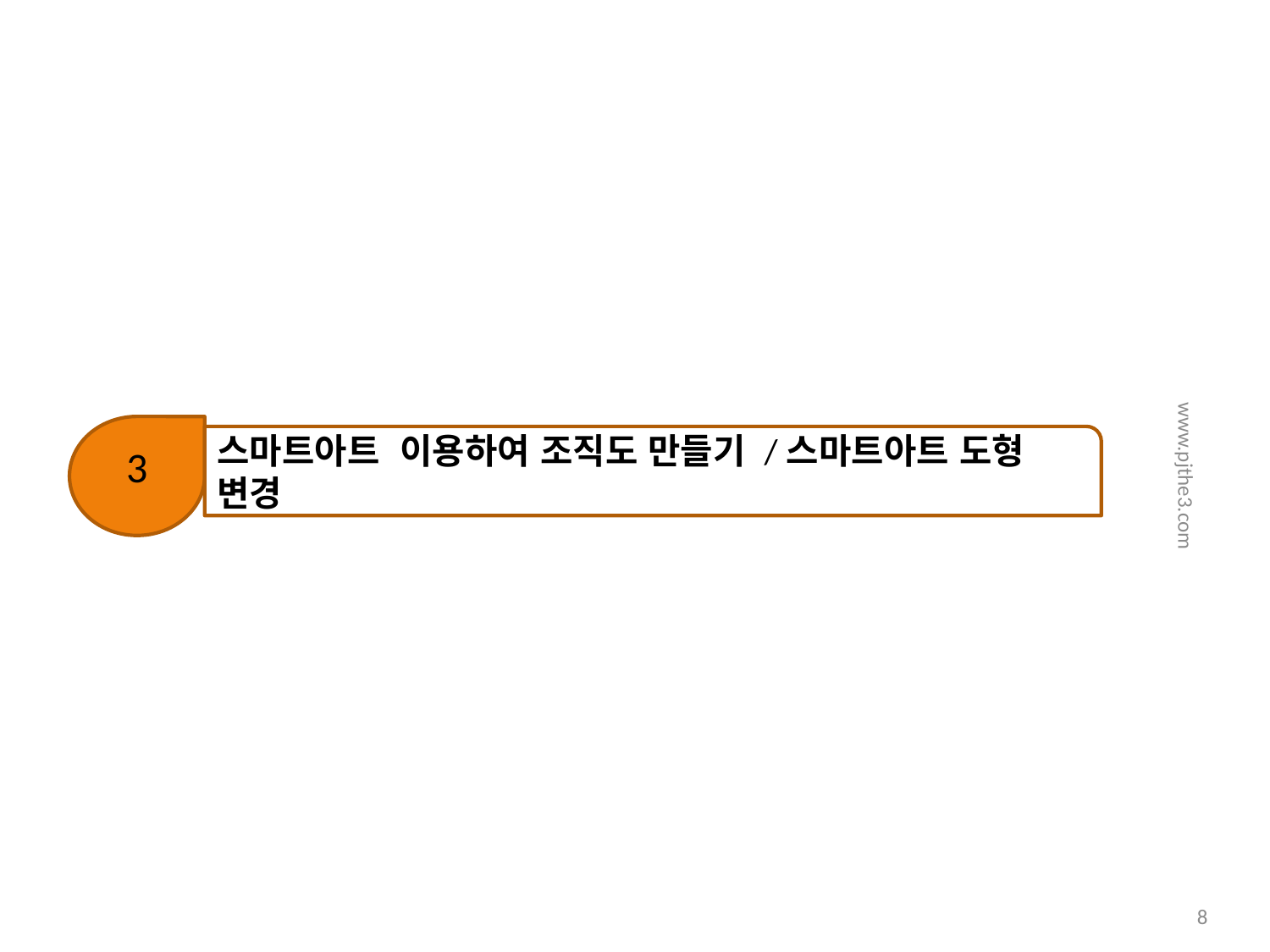

3
스마트아트  이용하여 조직도 만들기 /스마트아트 도형 변경
www.pjthe3.com
8